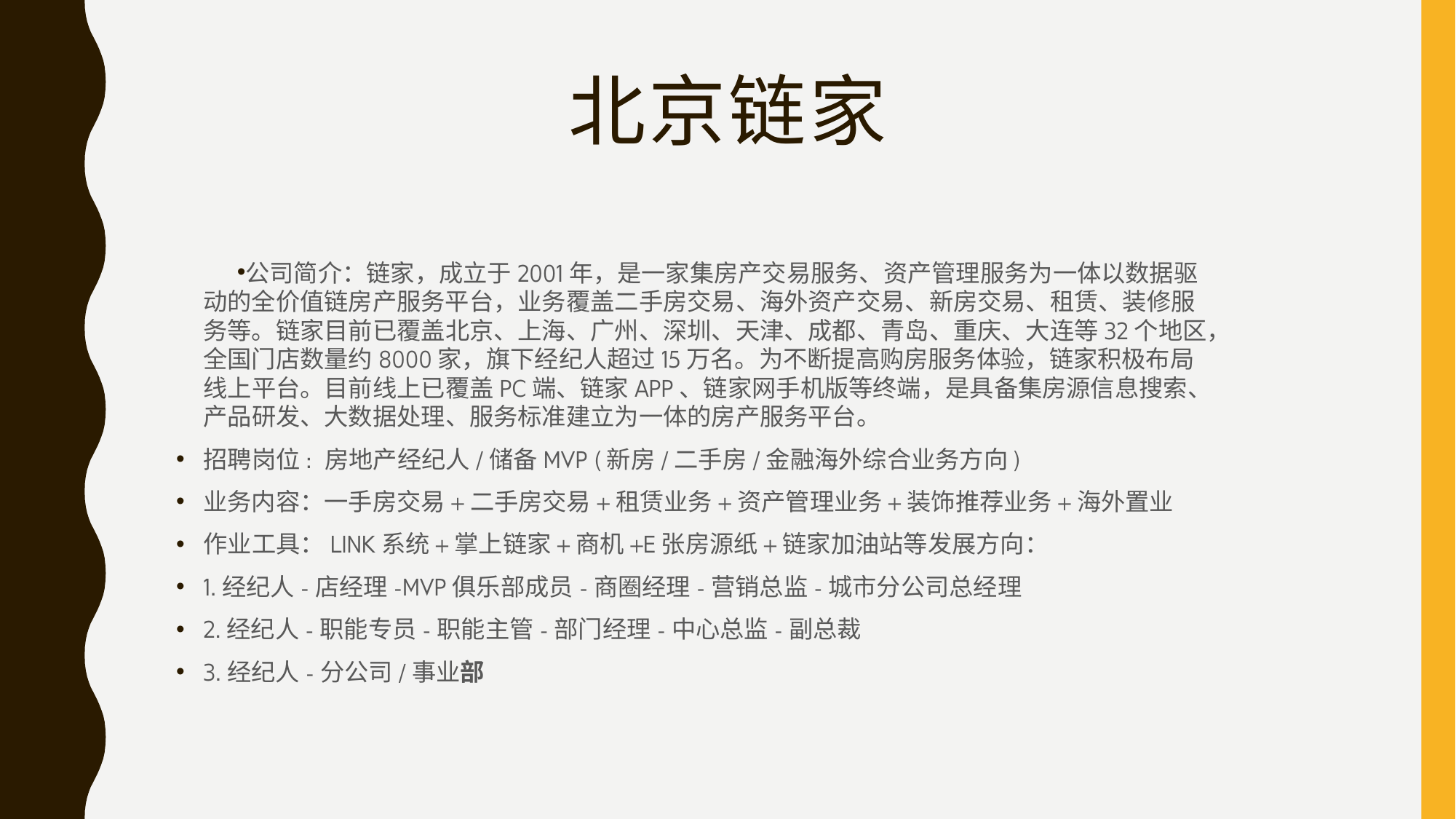

# 北京链家
公司简介：链家，成立于2001年，是一家集房产交易服务、资产管理服务为一体以数据驱动的全价值链房产服务平台，业务覆盖二手房交易、海外资产交易、新房交易、租赁、装修服务等。链家目前已覆盖北京、上海、广州、深圳、天津、成都、青岛、重庆、大连等32个地区，全国门店数量约8000家，旗下经纪人超过15万名。为不断提高购房服务体验，链家积极布局线上平台。目前线上已覆盖PC端、链家APP、链家网手机版等终端，是具备集房源信息搜索、产品研发、大数据处理、服务标准建立为一体的房产服务平台。
招聘岗位: 房地产经纪人/储备MVP (新房/二手房/金融海外综合业务方向)
业务内容：一手房交易+二手房交易+租赁业务+资产管理业务+装饰推荐业务+海外置业
作业工具：LINK系统+掌上链家+商机+E张房源纸+链家加油站等发展方向：
1.经纪人-店经理-MVP俱乐部成员-商圈经理-营销总监-城市分公司总经理
2.经纪人-职能专员-职能主管-部门经理-中心总监-副总裁
3.经纪人-分公司/事业部